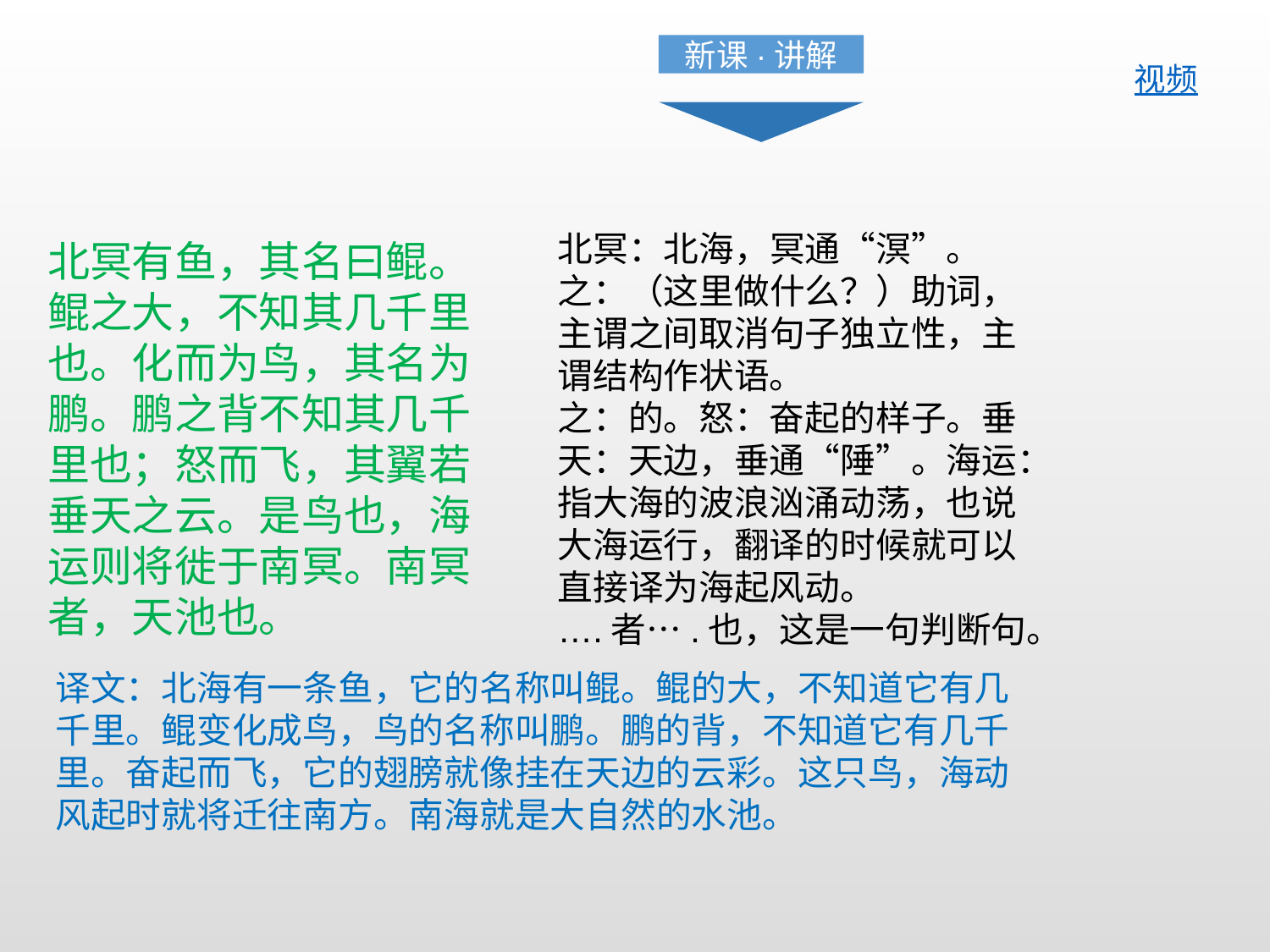

新课·讲解

视频
北冥：北海，冥通“溟”。
之：（这里做什么？）助词，主谓之间取消句子独立性，主谓结构作状语。
之：的。怒：奋起的样子。垂天：天边，垂通“陲”。海运：指大海的波浪汹涌动荡，也说大海运行，翻译的时候就可以直接译为海起风动。
….者….也，这是一句判断句。
北冥有鱼，其名曰鲲。鲲之大，不知其几千里也。化而为鸟，其名为鹏。鹏之背不知其几千里也；怒而飞，其翼若垂天之云。是鸟也，海运则将徙于南冥。南冥者，天池也。
译文：北海有一条鱼，它的名称叫鲲。鲲的大，不知道它有几千里。鲲变化成鸟，鸟的名称叫鹏。鹏的背，不知道它有几千里。奋起而飞，它的翅膀就像挂在天边的云彩。这只鸟，海动风起时就将迁往南方。南海就是大自然的水池。